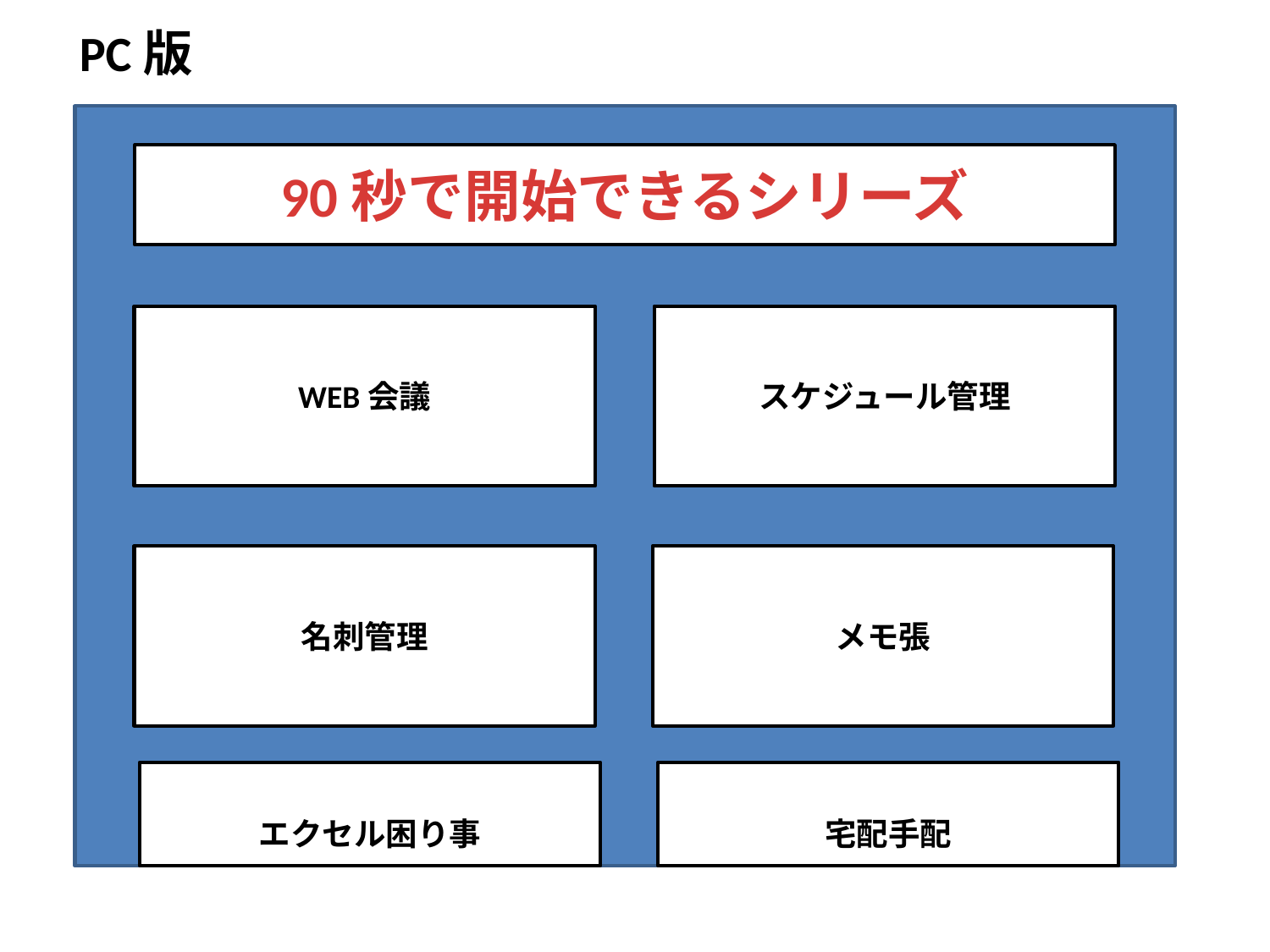

PC版

90秒で開始できるシリーズ
WEB会議
スケジュール管理

名刺管理
メモ張

エクセル困り事

宅配手配